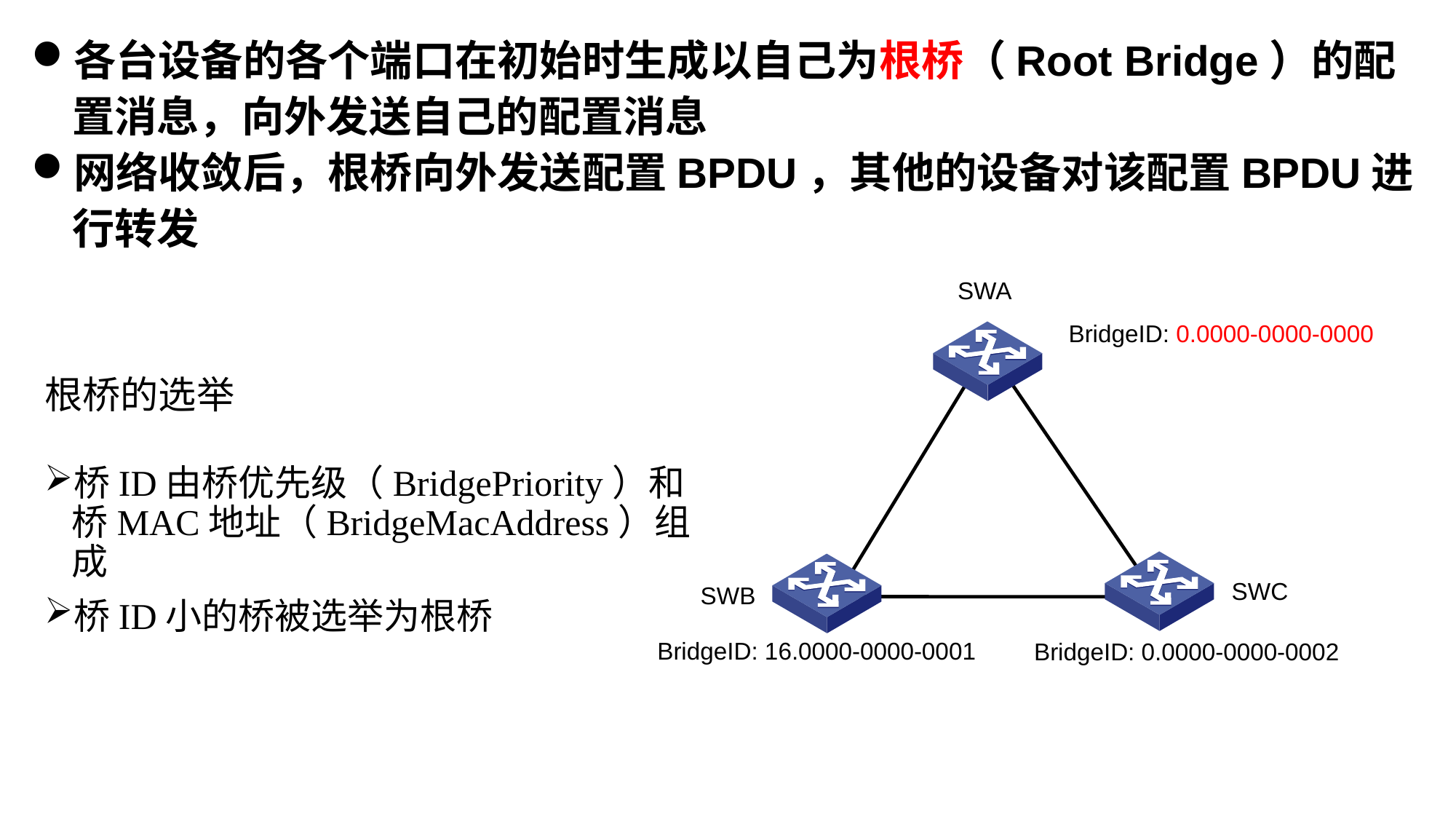

各台设备的各个端口在初始时生成以自己为根桥（Root Bridge）的配置消息，向外发送自己的配置消息
网络收敛后，根桥向外发送配置BPDU，其他的设备对该配置BPDU进行转发
SWA
BridgeID: 0.0000-0000-0000

根桥的选举

桥ID由桥优先级（BridgePriority）和桥MAC地址（BridgeMacAddress）组成
桥ID小的桥被选举为根桥

SWC
SWB

BridgeID: 16.0000-0000-0001
BridgeID: 0.0000-0000-0002
9